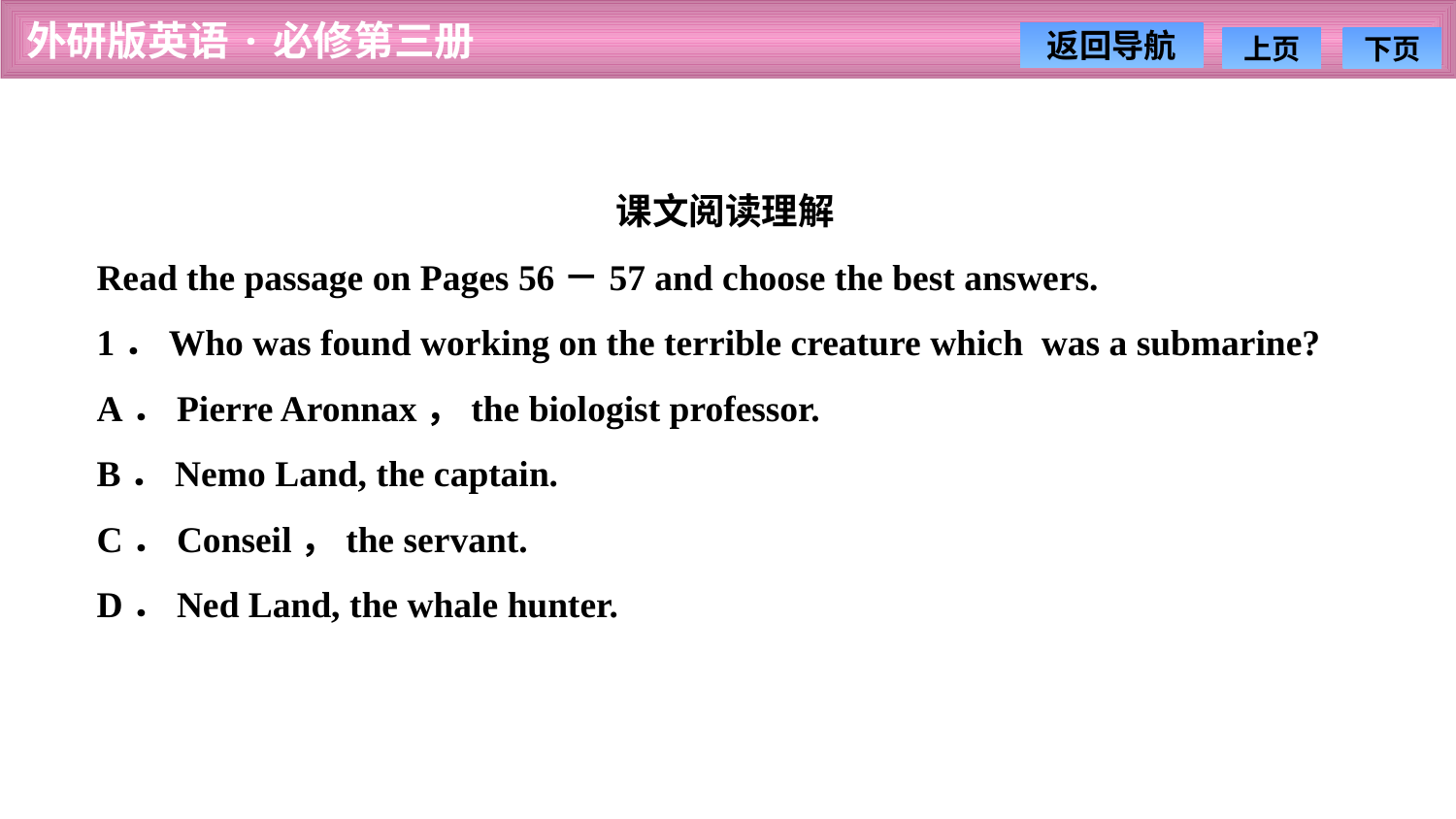

课文阅读理解
Read the passage on Pages 56－57 and choose the best answers.
1．Who was found working on the terrible creature which  was a submarine?
A．Pierre Aronnax，the biologist professor.
B．Nemo Land, the captain.
C．Conseil，the servant.
D．Ned Land, the whale hunter.